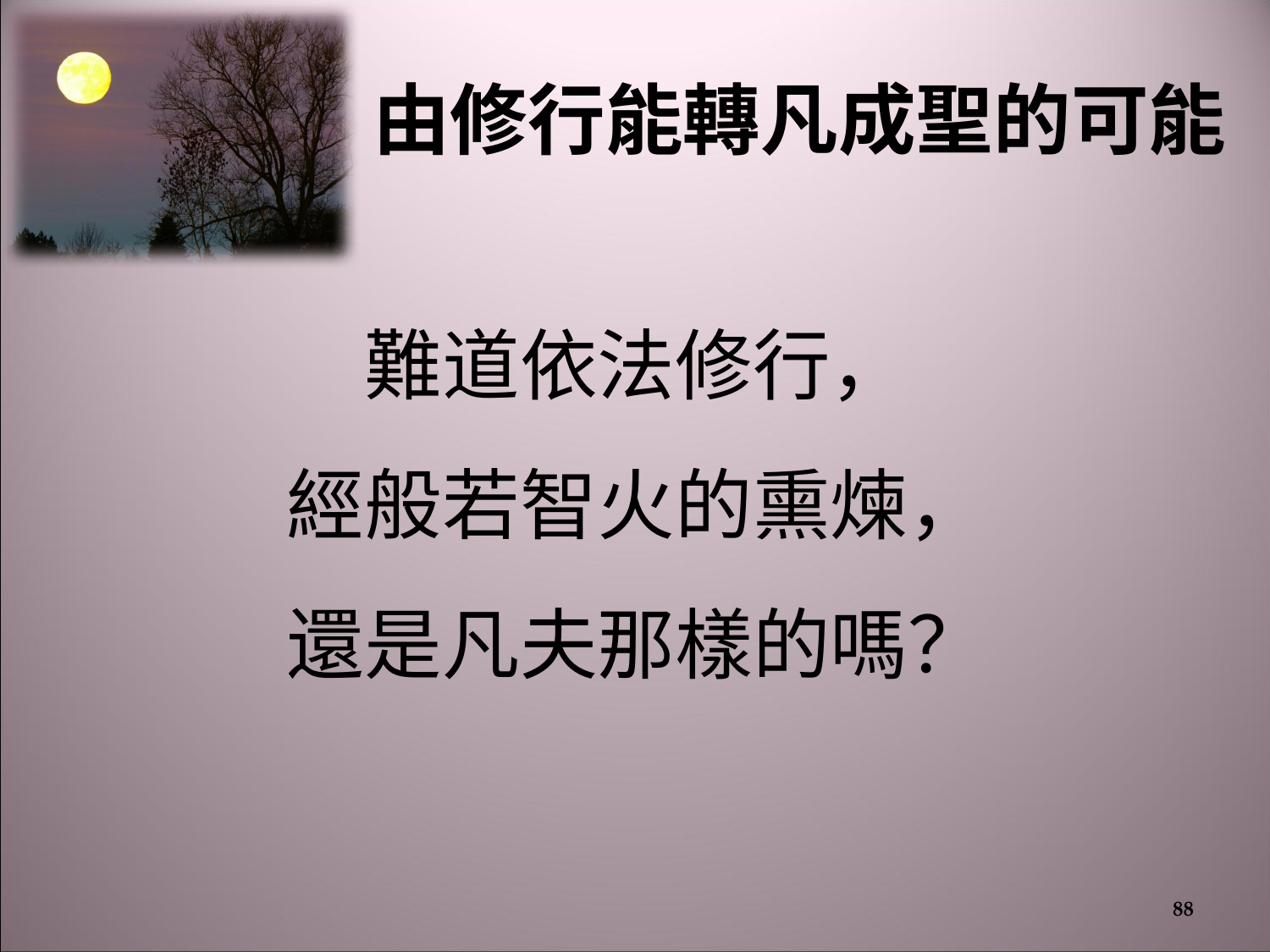

# 由修行能轉凡成聖的可能
難道依法修行，
經般若智火的熏煉，
還是凡夫那樣的嗎？
88